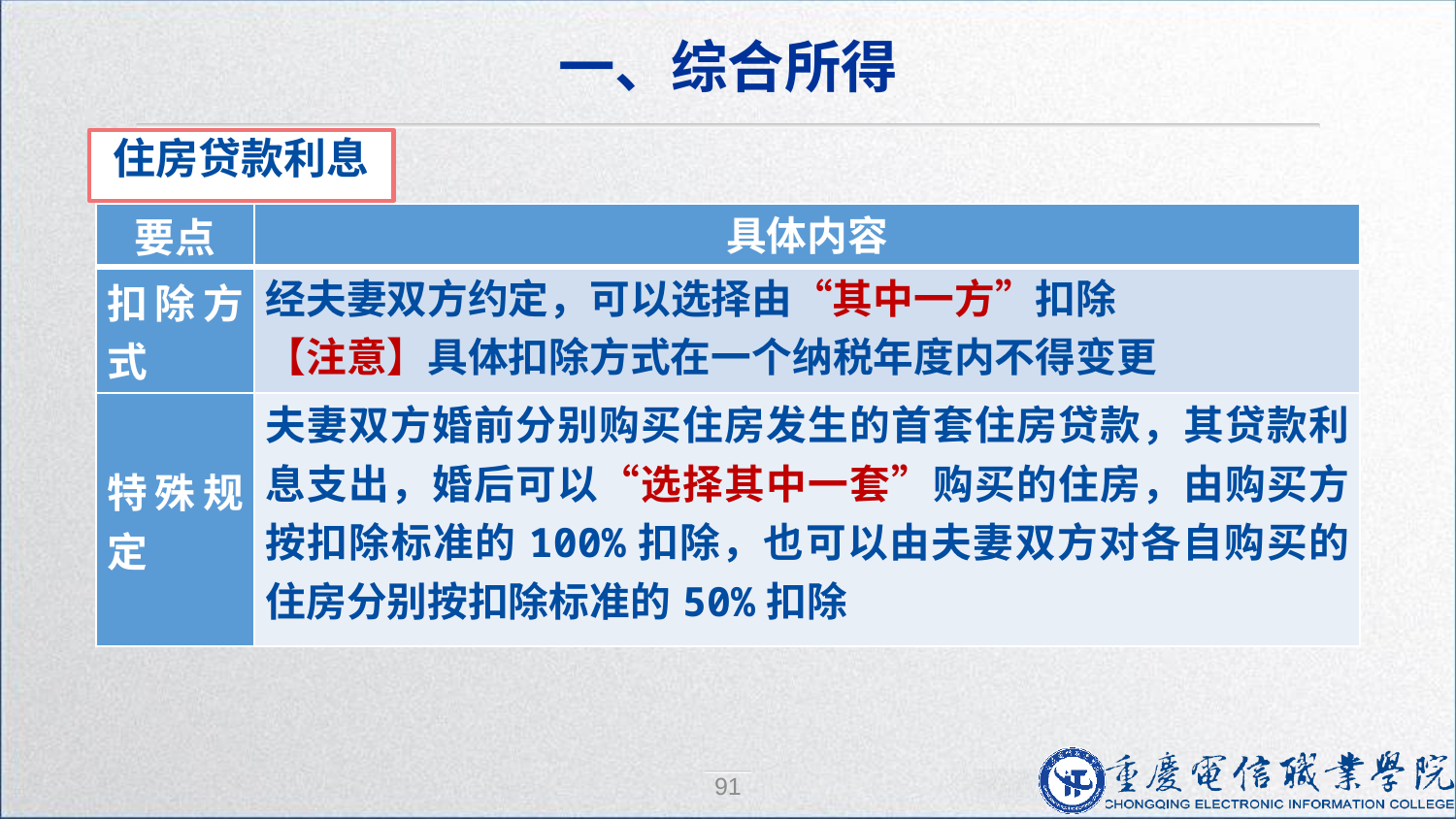

一、综合所得
住房贷款利息
| 要点 | 具体内容 |
| --- | --- |
| 扣除方式 | 经夫妻双方约定，可以选择由“其中一方”扣除 【注意】具体扣除方式在一个纳税年度内不得变更 |
| 特殊规定 | 夫妻双方婚前分别购买住房发生的首套住房贷款，其贷款利息支出，婚后可以“选择其中一套”购买的住房，由购买方按扣除标准的100%扣除，也可以由夫妻双方对各自购买的住房分别按扣除标准的50%扣除 |
91